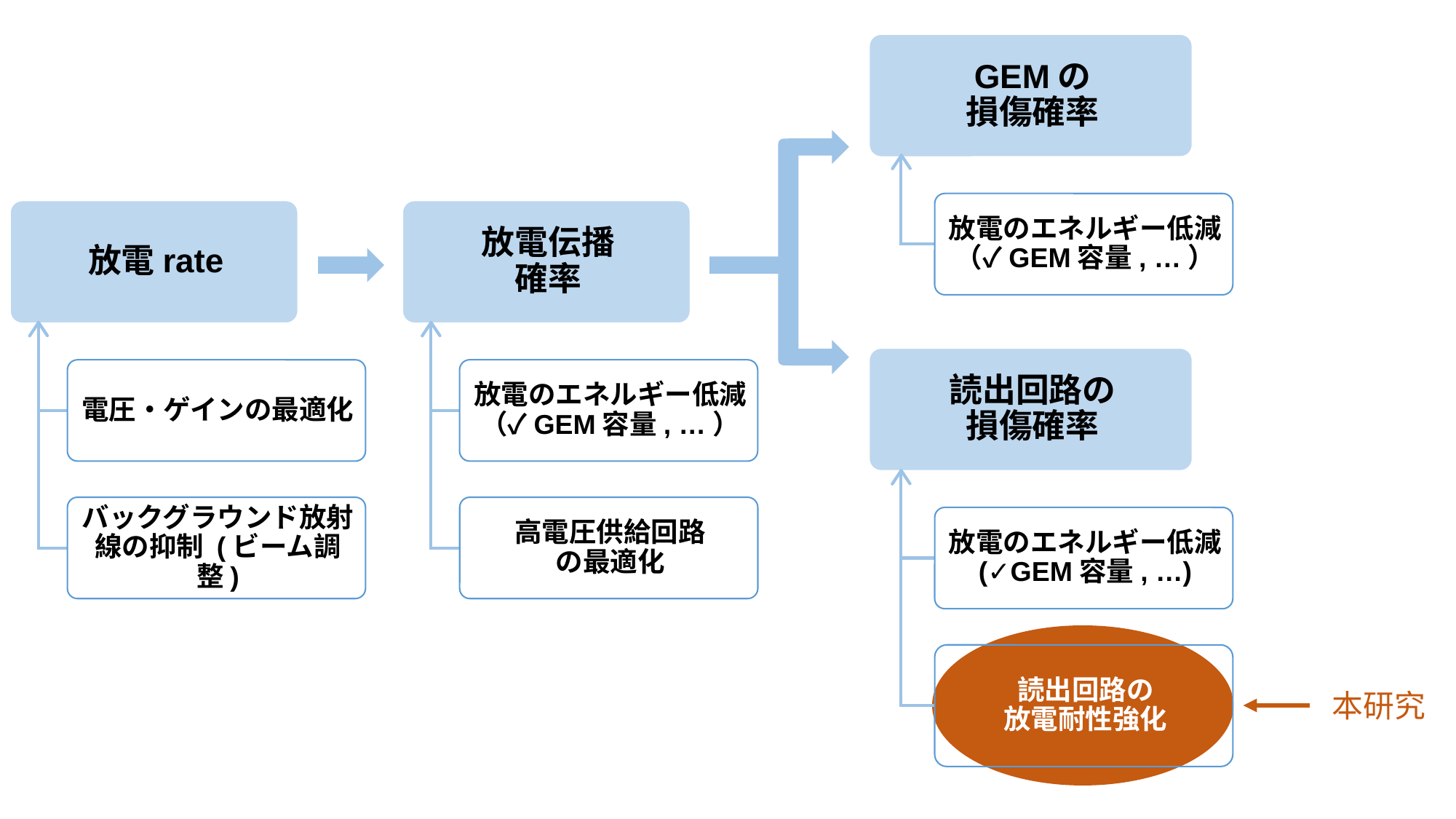

放電rate
電圧・ゲインの最適化
バックグラウンド放射線の抑制 (ビーム調整)
放電伝播
確率
放電のエネルギー低減
（✓GEM容量, …）
高電圧供給回路
の最適化
GEMの
損傷確率
放電のエネルギー低減
（✓GEM容量, …）
読出回路の
損傷確率
放電のエネルギー低減
(✓GEM容量, …)
読出回路の
放電耐性強化

本研究